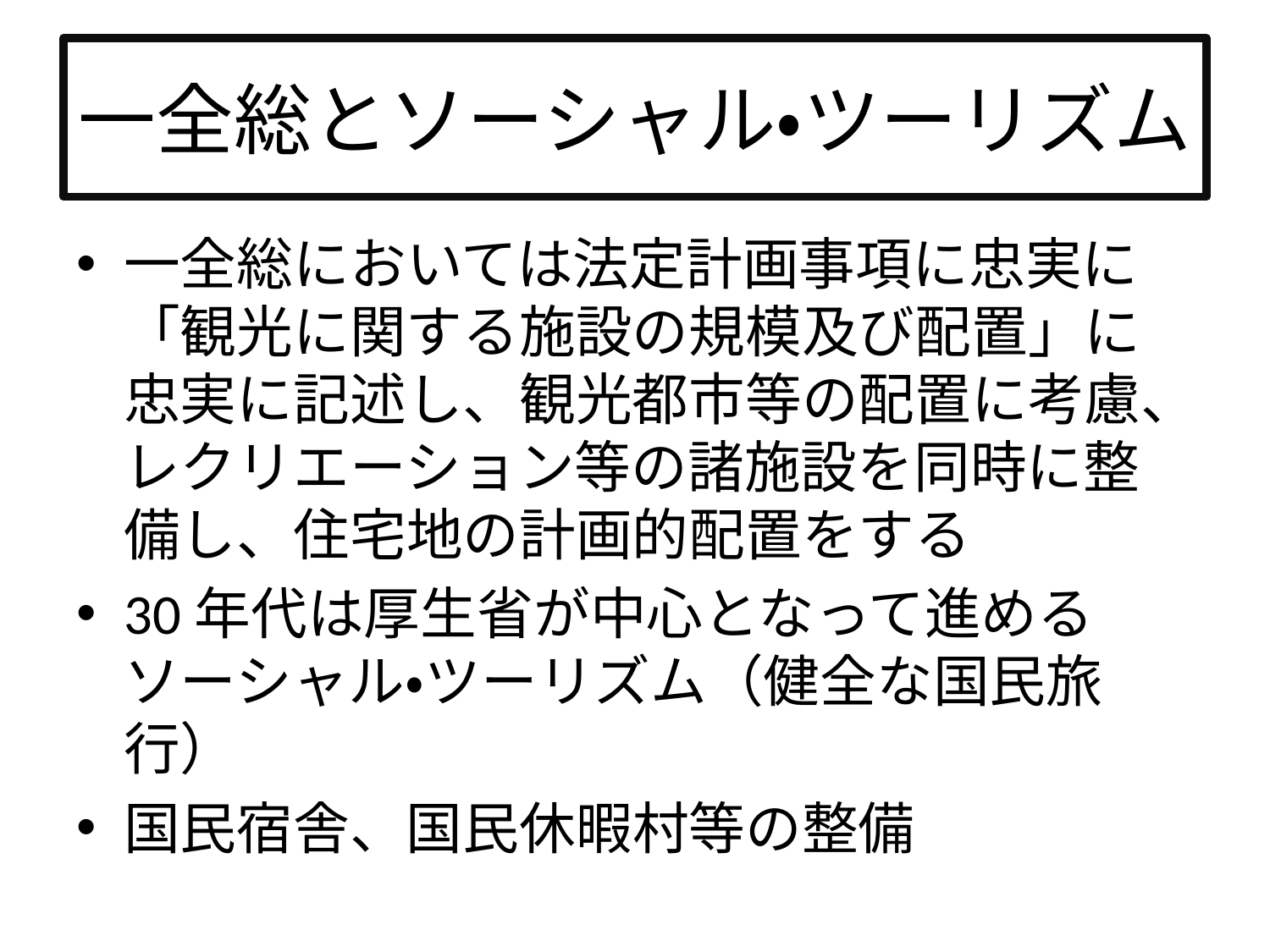

# 一全総とソーシャル・ツーリズム
一全総においては法定計画事項に忠実に「観光に関する施設の規模及び配置」に忠実に記述し、観光都市等の配置に考慮、レクリエーション等の諸施設を同時に整備し、住宅地の計画的配置をする
30年代は厚生省が中心となって進めるソーシャル・ツーリズム（健全な国民旅行）
国民宿舎、国民休暇村等の整備